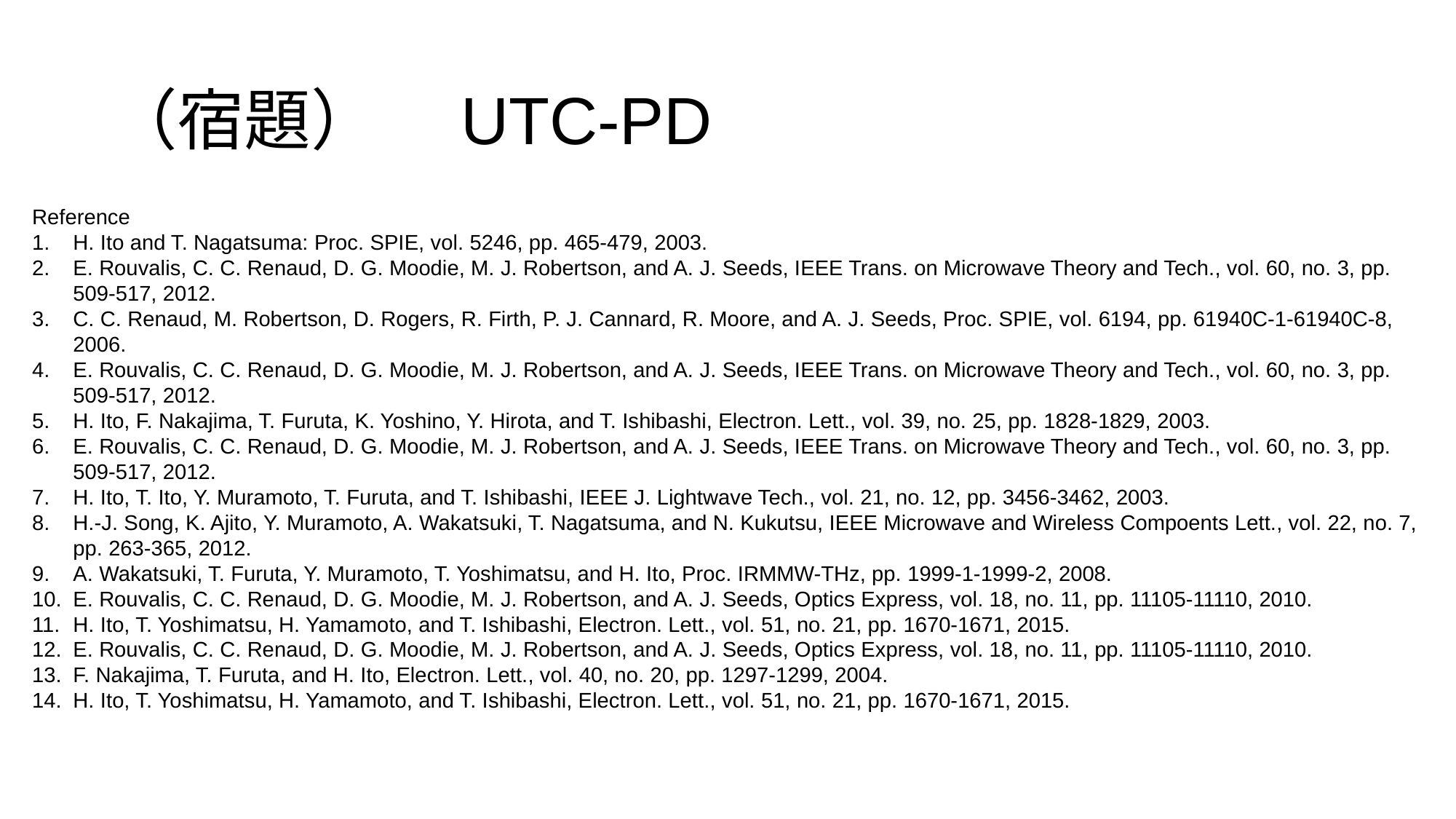

# （宿題）　UTC-PD
Reference
H. Ito and T. Nagatsuma: Proc. SPIE, vol. 5246, pp. 465-479, 2003.
E. Rouvalis, C. C. Renaud, D. G. Moodie, M. J. Robertson, and A. J. Seeds, IEEE Trans. on Microwave Theory and Tech., vol. 60, no. 3, pp. 509-517, 2012.
C. C. Renaud, M. Robertson, D. Rogers, R. Firth, P. J. Cannard, R. Moore, and A. J. Seeds, Proc. SPIE, vol. 6194, pp. 61940C-1-61940C-8, 2006.
E. Rouvalis, C. C. Renaud, D. G. Moodie, M. J. Robertson, and A. J. Seeds, IEEE Trans. on Microwave Theory and Tech., vol. 60, no. 3, pp. 509-517, 2012.
H. Ito, F. Nakajima, T. Furuta, K. Yoshino, Y. Hirota, and T. Ishibashi, Electron. Lett., vol. 39, no. 25, pp. 1828-1829, 2003.
E. Rouvalis, C. C. Renaud, D. G. Moodie, M. J. Robertson, and A. J. Seeds, IEEE Trans. on Microwave Theory and Tech., vol. 60, no. 3, pp. 509-517, 2012.
H. Ito, T. Ito, Y. Muramoto, T. Furuta, and T. Ishibashi, IEEE J. Lightwave Tech., vol. 21, no. 12, pp. 3456-3462, 2003.
H.-J. Song, K. Ajito, Y. Muramoto, A. Wakatsuki, T. Nagatsuma, and N. Kukutsu, IEEE Microwave and Wireless Compoents Lett., vol. 22, no. 7, pp. 263-365, 2012.
A. Wakatsuki, T. Furuta, Y. Muramoto, T. Yoshimatsu, and H. Ito, Proc. IRMMW-THz, pp. 1999-1-1999-2, 2008.
E. Rouvalis, C. C. Renaud, D. G. Moodie, M. J. Robertson, and A. J. Seeds, Optics Express, vol. 18, no. 11, pp. 11105-11110, 2010.
H. Ito, T. Yoshimatsu, H. Yamamoto, and T. Ishibashi, Electron. Lett., vol. 51, no. 21, pp. 1670-1671, 2015.
E. Rouvalis, C. C. Renaud, D. G. Moodie, M. J. Robertson, and A. J. Seeds, Optics Express, vol. 18, no. 11, pp. 11105-11110, 2010.
F. Nakajima, T. Furuta, and H. Ito, Electron. Lett., vol. 40, no. 20, pp. 1297-1299, 2004.
H. Ito, T. Yoshimatsu, H. Yamamoto, and T. Ishibashi, Electron. Lett., vol. 51, no. 21, pp. 1670-1671, 2015.